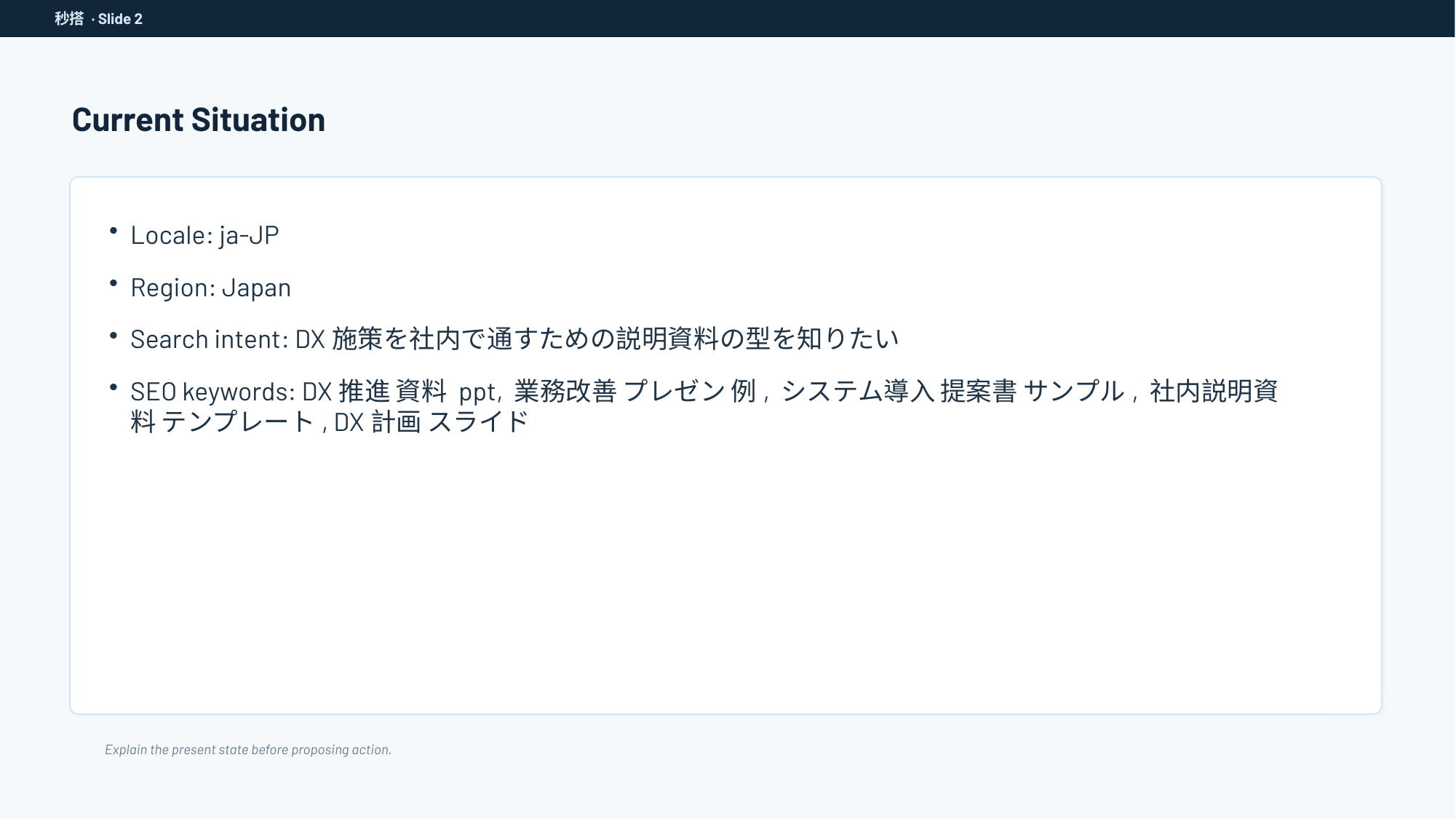

秒搭 · Slide 2
Current Situation

Locale: ja-JP
Region: Japan
Search intent: DX施策を社内で通すための説明資料の型を知りたい
SEO keywords: DX推進 資料 ppt, 業務改善 プレゼン 例, システム導入 提案書 サンプル, 社内説明資料 テンプレート, DX計画 スライド
Explain the present state before proposing action.